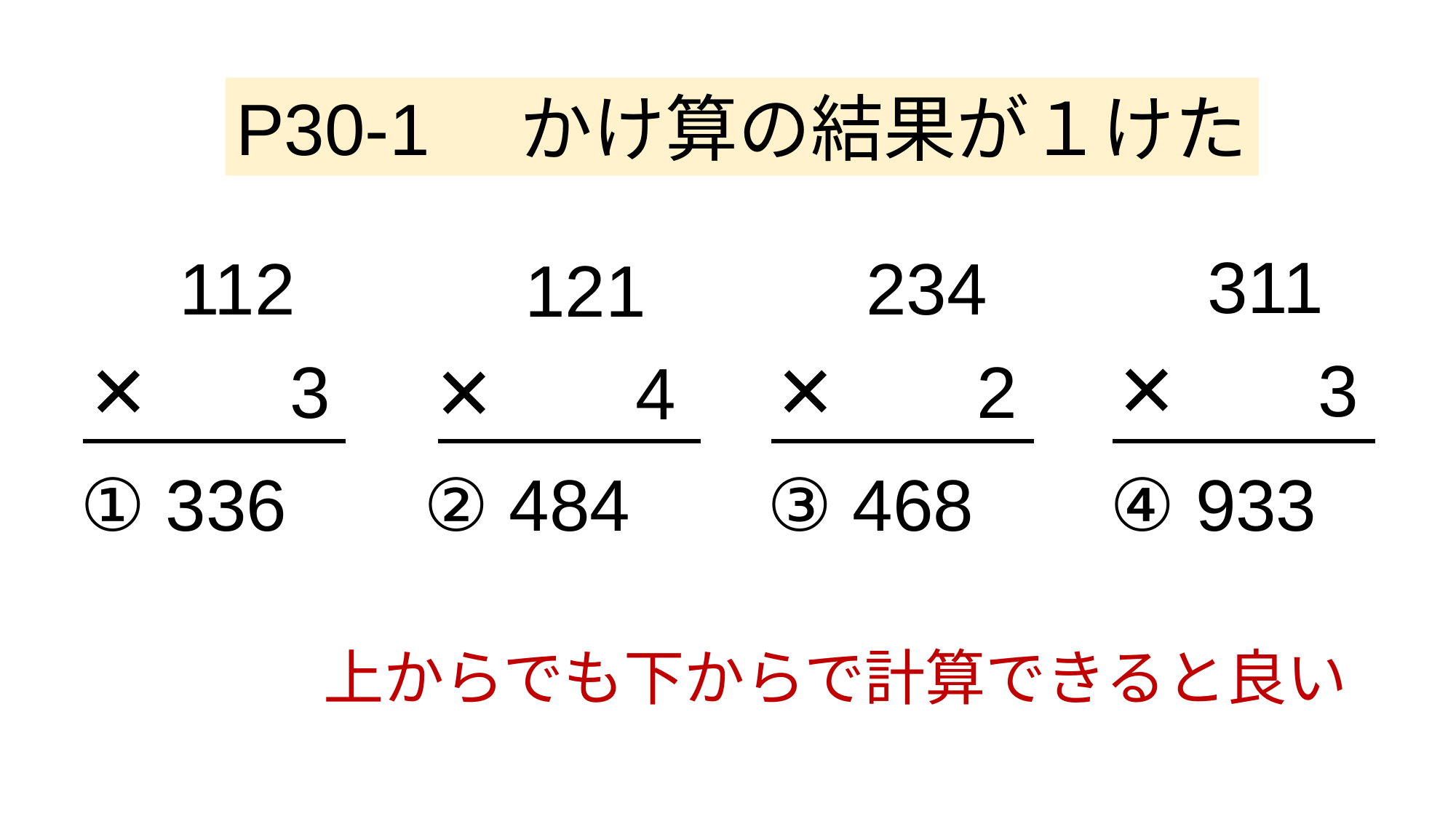

P30-1　かけ算の結果が１けた
311
112
234
121
✕　  3
✕　  3
✕　  2
✕　  4
① 336
② 484
③ 468
④ 933
上からでも下からで計算できると良い